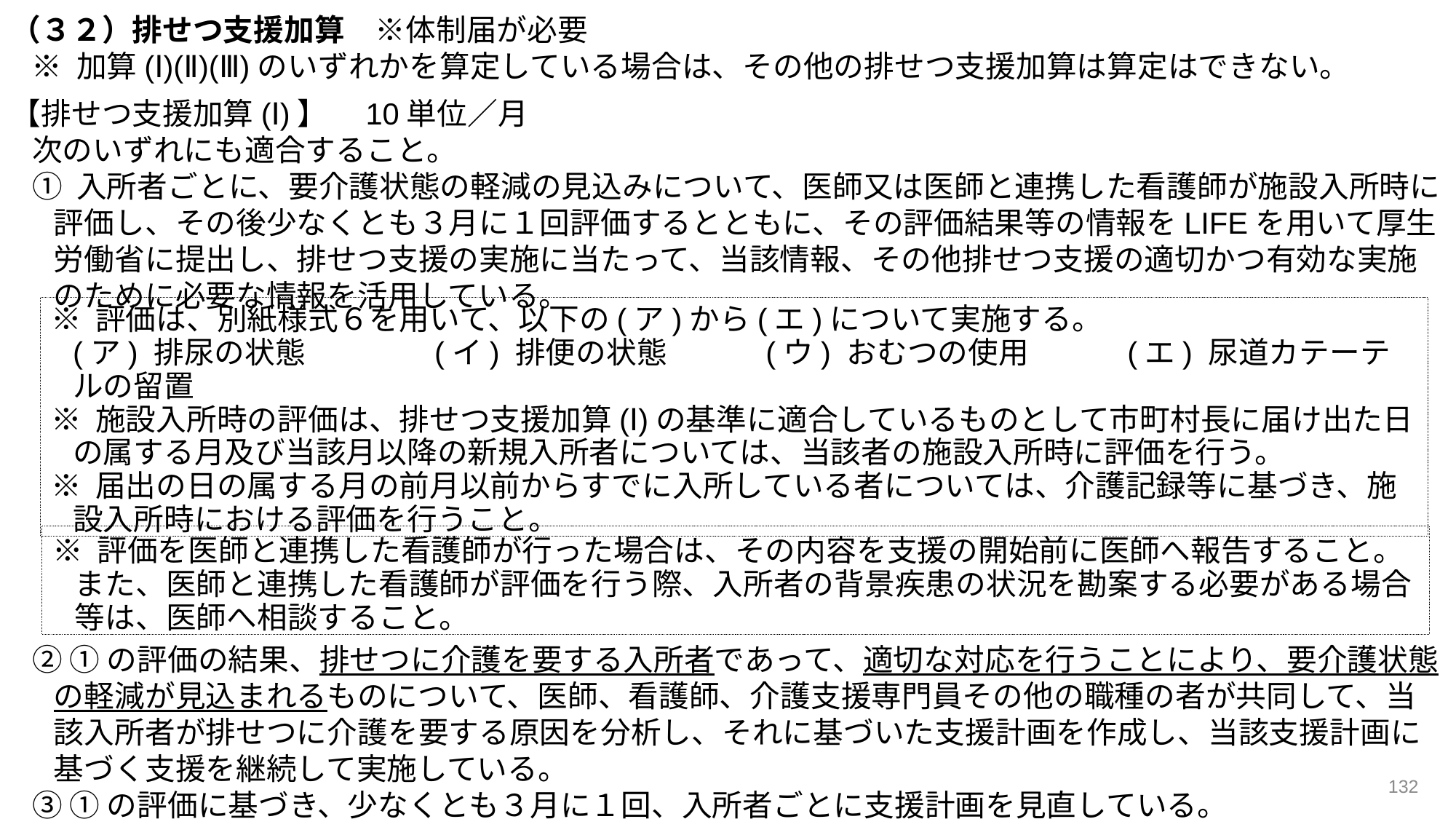

（３２）排せつ支援加算　※体制届が必要
※ 加算(Ⅰ)(Ⅱ)(Ⅲ)のいずれかを算定している場合は、その他の排せつ支援加算は算定はできない。

【排せつ支援加算(Ⅰ)】　10単位／月
次のいずれにも適合すること。
① 入所者ごとに、要介護状態の軽減の見込みについて、医師又は医師と連携した看護師が施設入所時に評価し、その後少なくとも３月に１回評価するとともに、その評価結果等の情報をLIFEを用いて厚生労働省に提出し、排せつ支援の実施に当たって、当該情報、その他排せつ支援の適切かつ有効な実施のために必要な情報を活用している。

② ①の評価の結果、排せつに介護を要する入所者であって、適切な対応を行うことにより、要介護状態の軽減が見込まれるものについて、医師、看護師、介護支援専門員その他の職種の者が共同して、当該入所者が排せつに介護を要する原因を分析し、それに基づいた支援計画を作成し、当該支援計画に基づく支援を継続して実施している。
③ ①の評価に基づき、少なくとも３月に１回、入所者ごとに支援計画を見直している。
※ 評価は、別紙様式６を用いて、以下の(ア)から(エ)について実施する。
(ア) 排尿の状態　　　　(イ) 排便の状態　　　(ウ) おむつの使用　　　(エ) 尿道カテーテルの留置
※ 施設入所時の評価は、排せつ支援加算(Ⅰ)の基準に適合しているものとして市町村長に届け出た日の属する月及び当該月以降の新規入所者については、当該者の施設入所時に評価を行う。
※ 届出の日の属する月の前月以前からすでに入所している者については、介護記録等に基づき、施設入所時における評価を行うこと。
※ 評価を医師と連携した看護師が行った場合は、その内容を支援の開始前に医師へ報告すること。また、医師と連携した看護師が評価を行う際、入所者の背景疾患の状況を勘案する必要がある場合等は、医師へ相談すること。
132